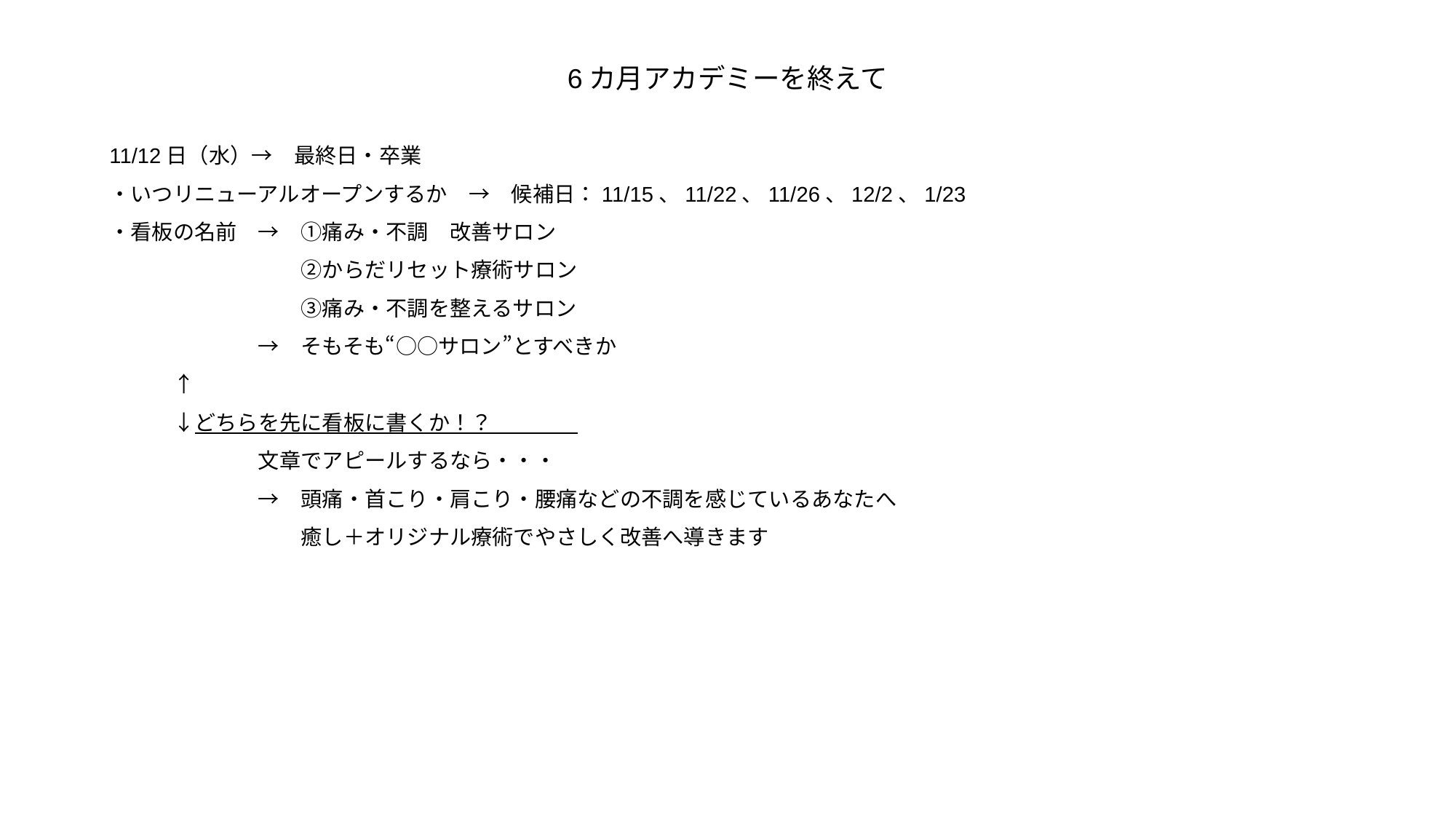

# 6カ月アカデミーを終えて
11/12日（水）→　最終日・卒業
・いつリニューアルオープンするか　→　候補日：11/15、11/22、11/26、12/2、1/23
・看板の名前　→　①痛み・不調　改善サロン
　　　　　　　　　②からだリセット療術サロン
　　　　　　　　　③痛み・不調を整えるサロン
　　　　　　　→　そもそも“○○サロン”とすべきか
　　　↑
　　　↓どちらを先に看板に書くか！？
　　　　　　　文章でアピールするなら・・・
　　　　　　　→　頭痛・首こり・肩こり・腰痛などの不調を感じているあなたへ
　　　　　　　　　癒し＋オリジナル療術でやさしく改善へ導きます